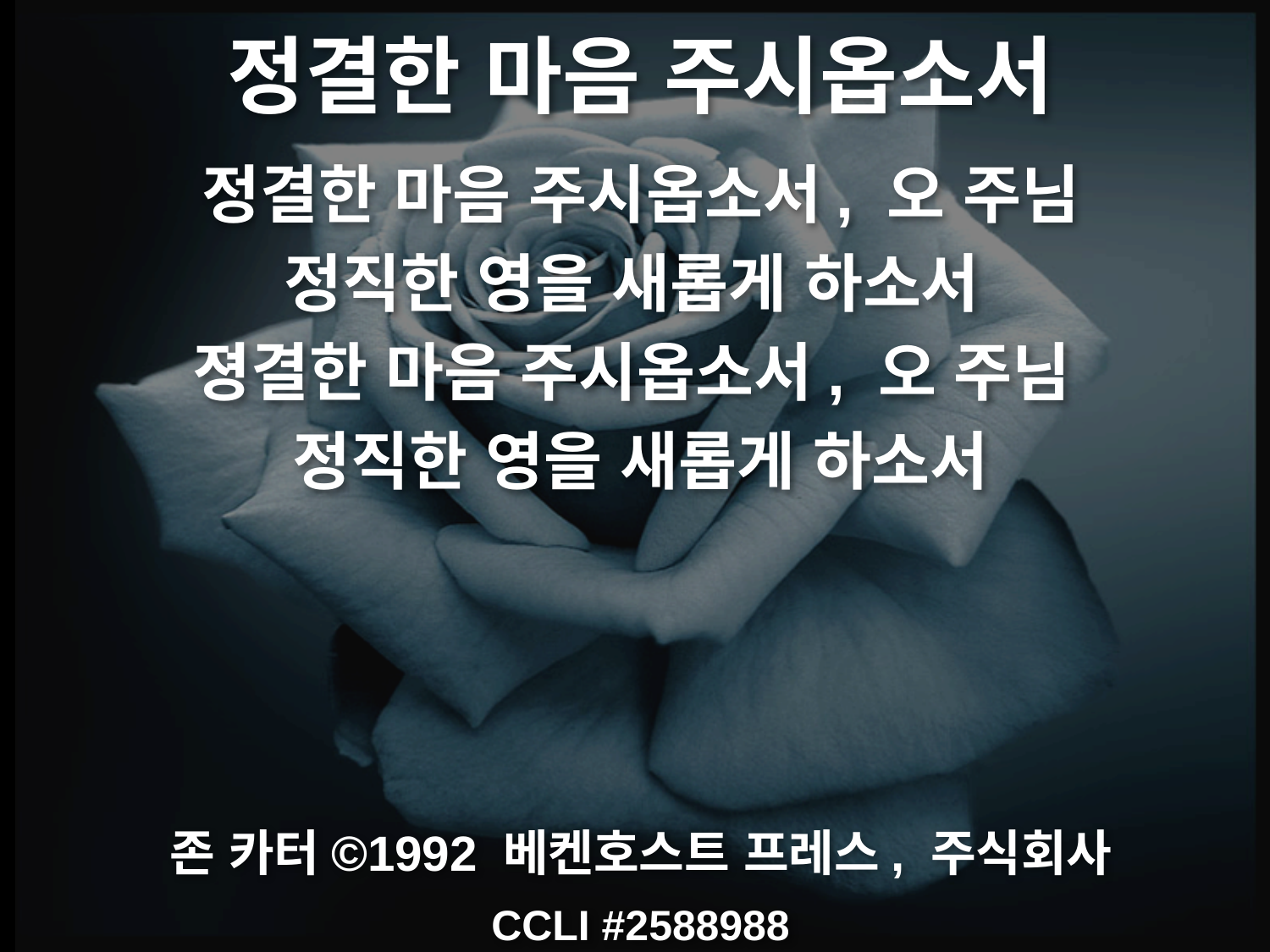

# 정결한 마음 주시옵소서
정결한 마음 주시옵소서, 오 주님
정직한 영을 새롭게 하소서
졍결한 마음 주시옵소서, 오 주님
정직한 영을 새롭게 하소서
존 카터©1992 베켄호스트 프레스, 주식회사
CCLI #2588988